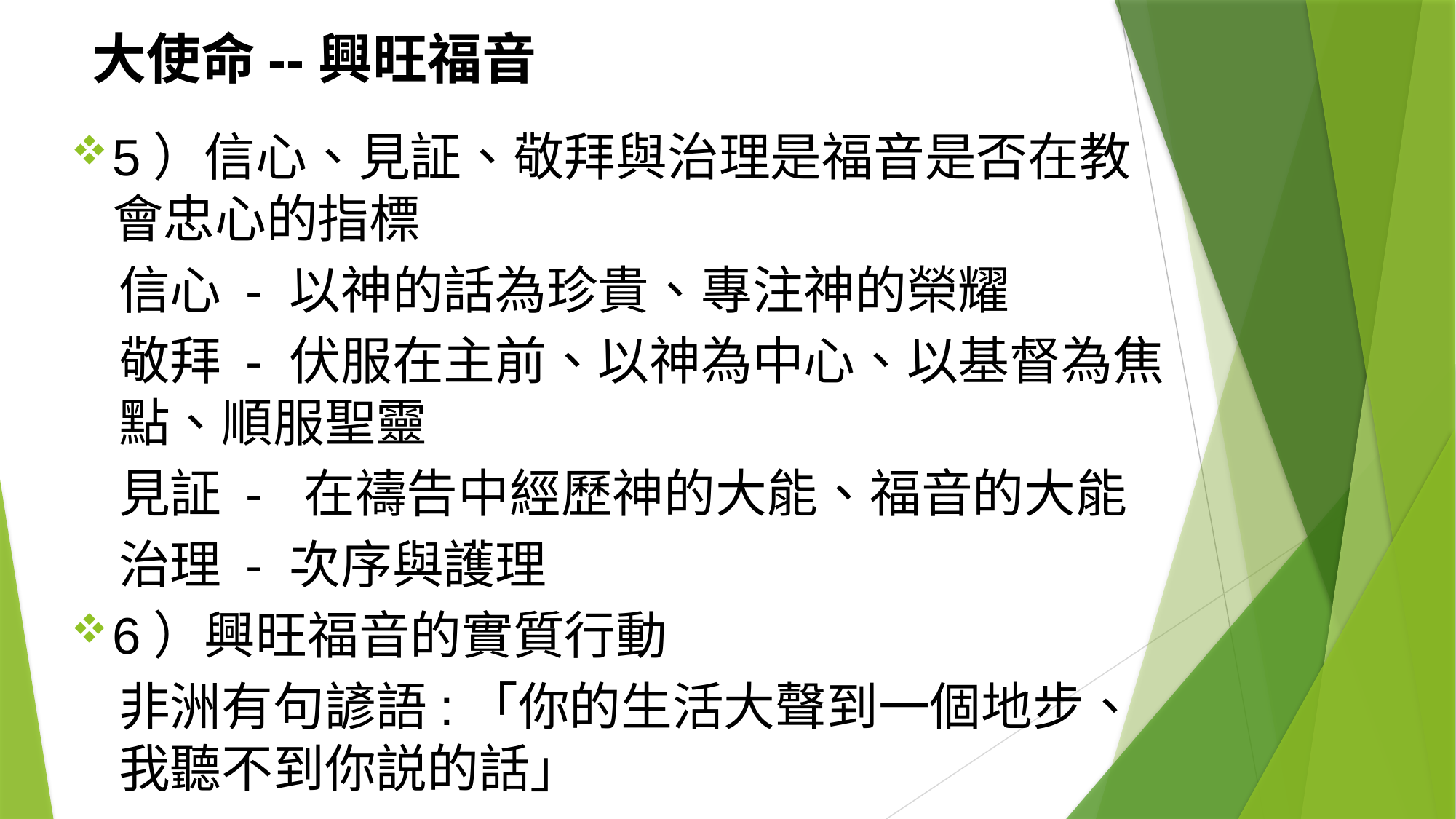

# 大使命--興旺福音
5）信心、見証、敬拜與治理是福音是否在教會忠心的指標
信心 - 以神的話為珍貴、專注神的榮耀
敬拜 - 伏服在主前、以神為中心、以基督為焦點、順服聖靈
見証 -  在禱告中經歷神的大能、福音的大能
治理 - 次序與護理
6）興旺福音的實質行動
非洲有句諺語:「你的生活大聲到一個地步、我聽不到你説的話」